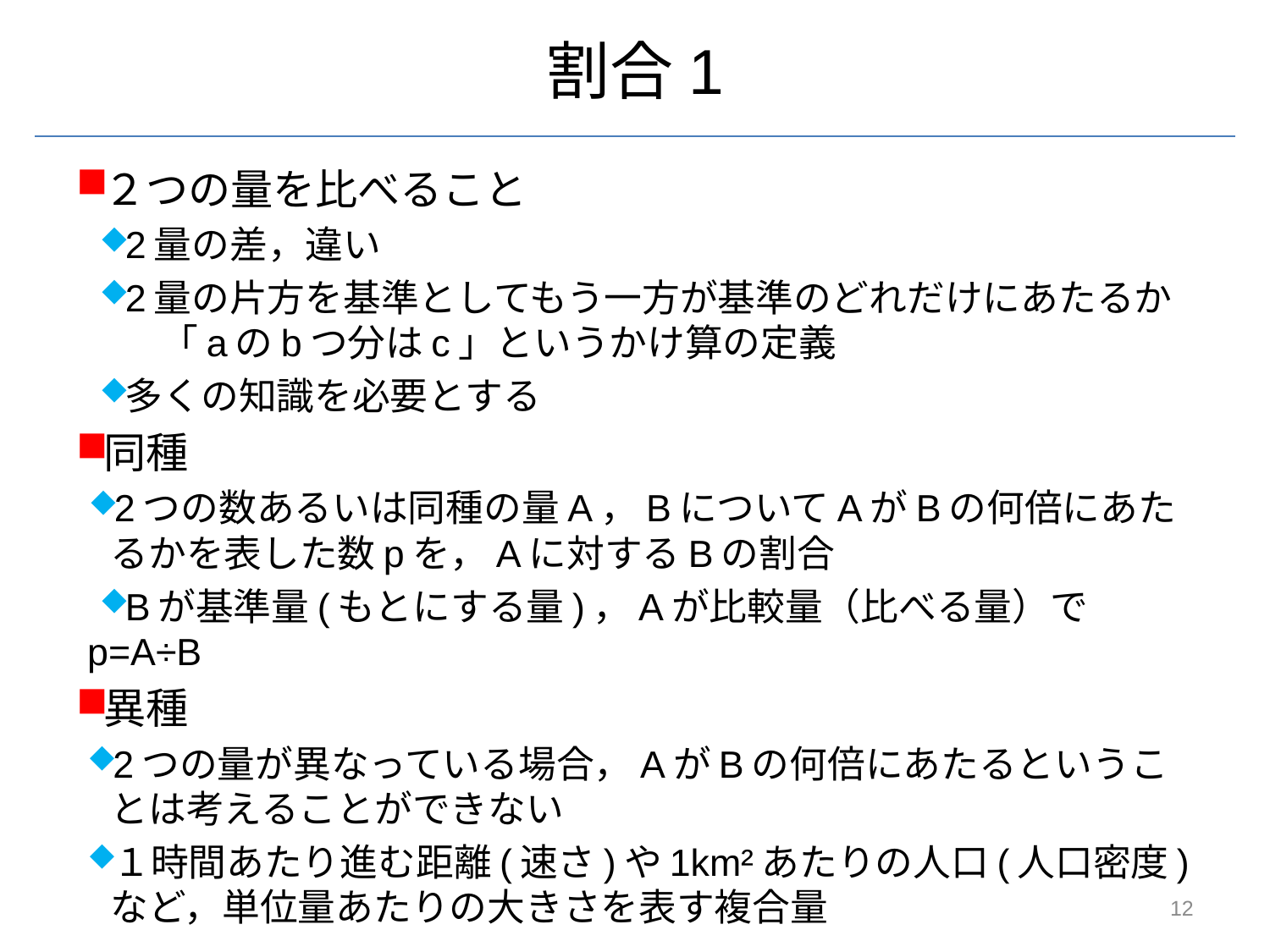

# 割合1
２つの量を比べること
2量の差，違い
2量の片方を基準としてもう一方が基準のどれだけにあたるか　「aのbつ分はc」というかけ算の定義
多くの知識を必要とする
同種
2つの数あるいは同種の量A，BについてAがBの何倍にあたるかを表した数pを，Aに対するBの割合
Bが基準量(もとにする量)，Aが比較量（比べる量）でp=A÷B
異種
2つの量が異なっている場合，AがBの何倍にあたるということは考えることができない
１時間あたり進む距離(速さ)や1km²あたりの人口(人口密度)など，単位量あたりの大きさを表す複合量
12